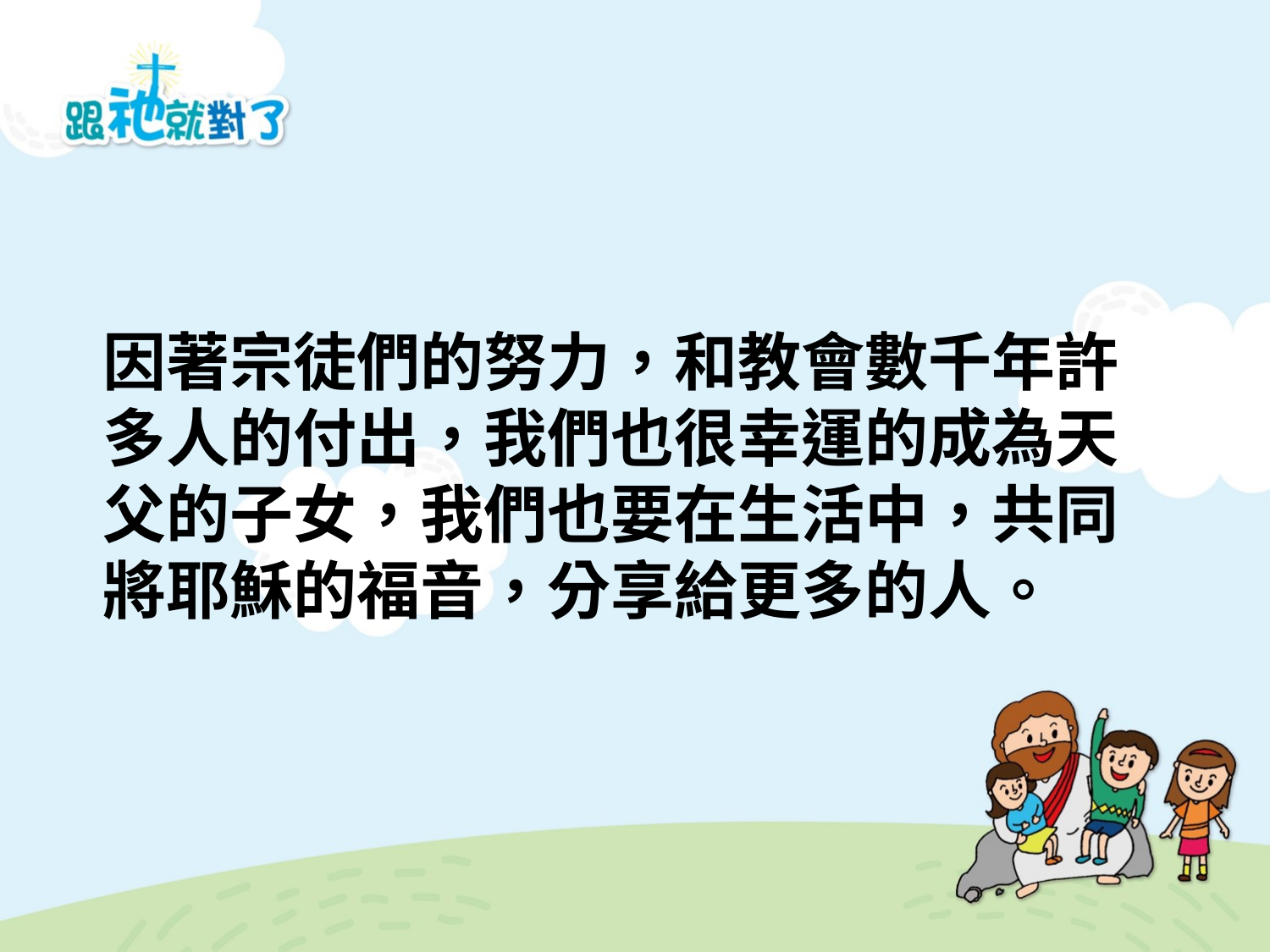

因著宗徒們的努力，和教會數千年許多人的付出，我們也很幸運的成為天父的子女，我們也要在生活中，共同將耶穌的福音，分享給更多的人。